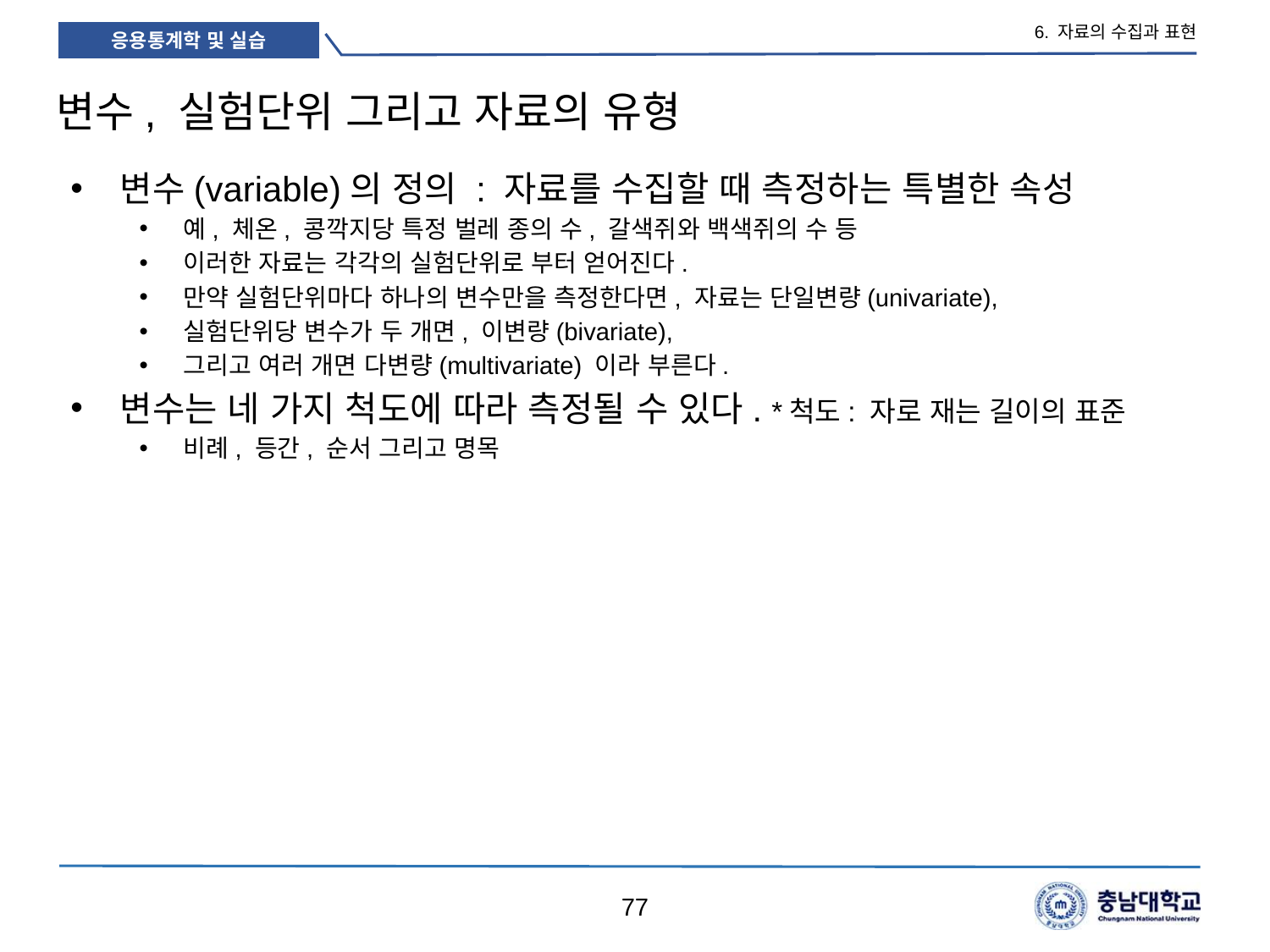

6. 자료의 수집과 표현
# 변수, 실험단위 그리고 자료의 유형
변수(variable)의 정의 : 자료를 수집할 때 측정하는 특별한 속성
예, 체온, 콩깍지당 특정 벌레 종의 수, 갈색쥐와 백색쥐의 수 등
이러한 자료는 각각의 실험단위로 부터 얻어진다.
만약 실험단위마다 하나의 변수만을 측정한다면, 자료는 단일변량(univariate),
실험단위당 변수가 두 개면, 이변량(bivariate),
그리고 여러 개면 다변량(multivariate) 이라 부른다.
변수는 네 가지 척도에 따라 측정될 수 있다. *척도: 자로 재는 길이의 표준
비례, 등간, 순서 그리고 명목
77